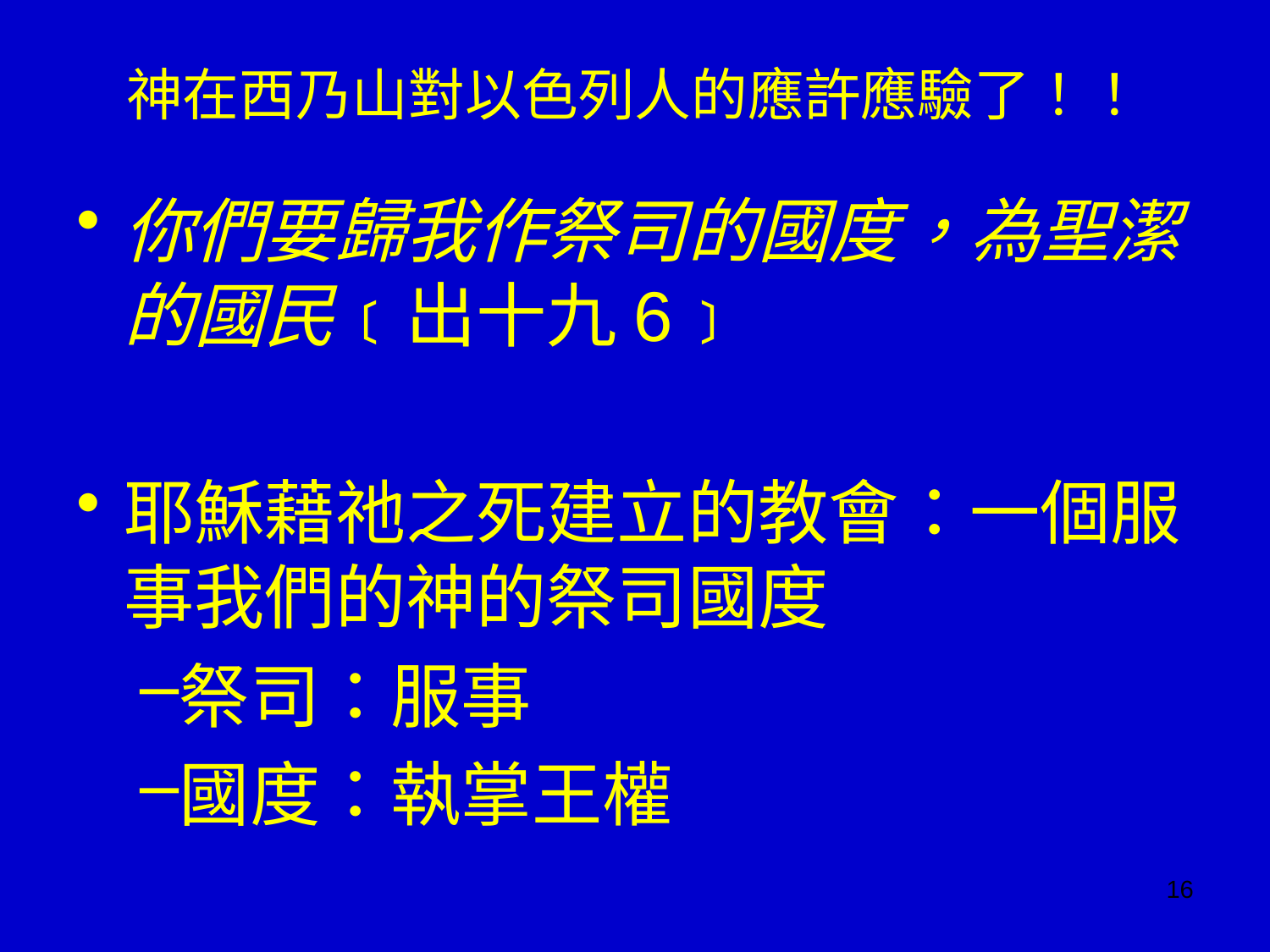

# 神在西乃山對以色列人的應許應驗了！！
你們要歸我作祭司的國度，為聖潔的國民﹝出十九6﹞

耶穌藉祂之死建立的教會：一個服事我們的神的祭司國度
祭司：服事
國度：執掌王權
16